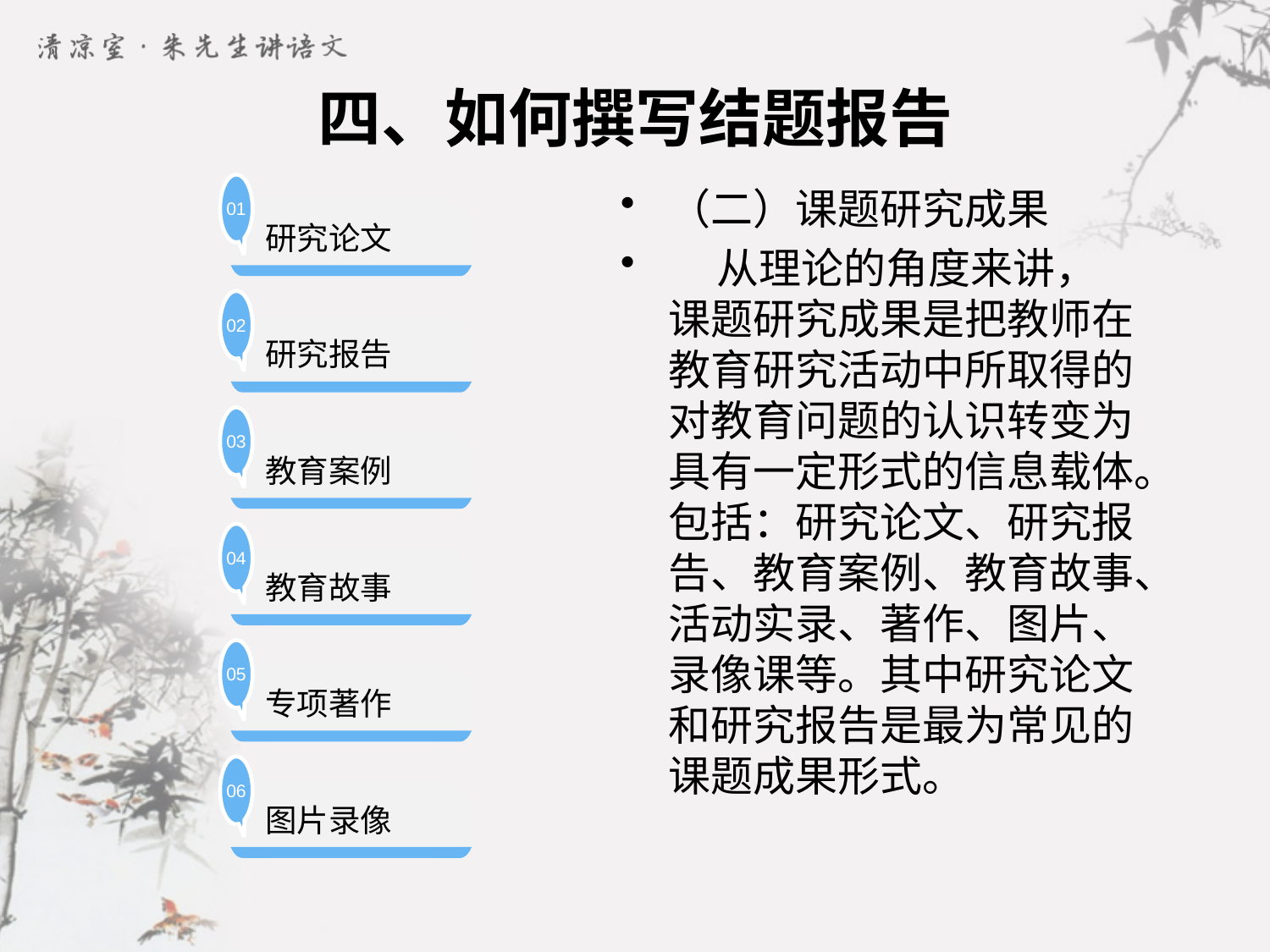

# 四、如何撰写结题报告
01

研究论文

（二）课题研究成果
    从理论的角度来讲，课题研究成果是把教师在教育研究活动中所取得的对教育问题的认识转变为具有一定形式的信息载体。包括：研究论文、研究报告、教育案例、教育故事、活动实录、著作、图片、录像课等。其中研究论文和研究报告是最为常见的课题成果形式。
02

研究报告

03

教育案例

04

教育故事

05

专项著作

06

图片录像